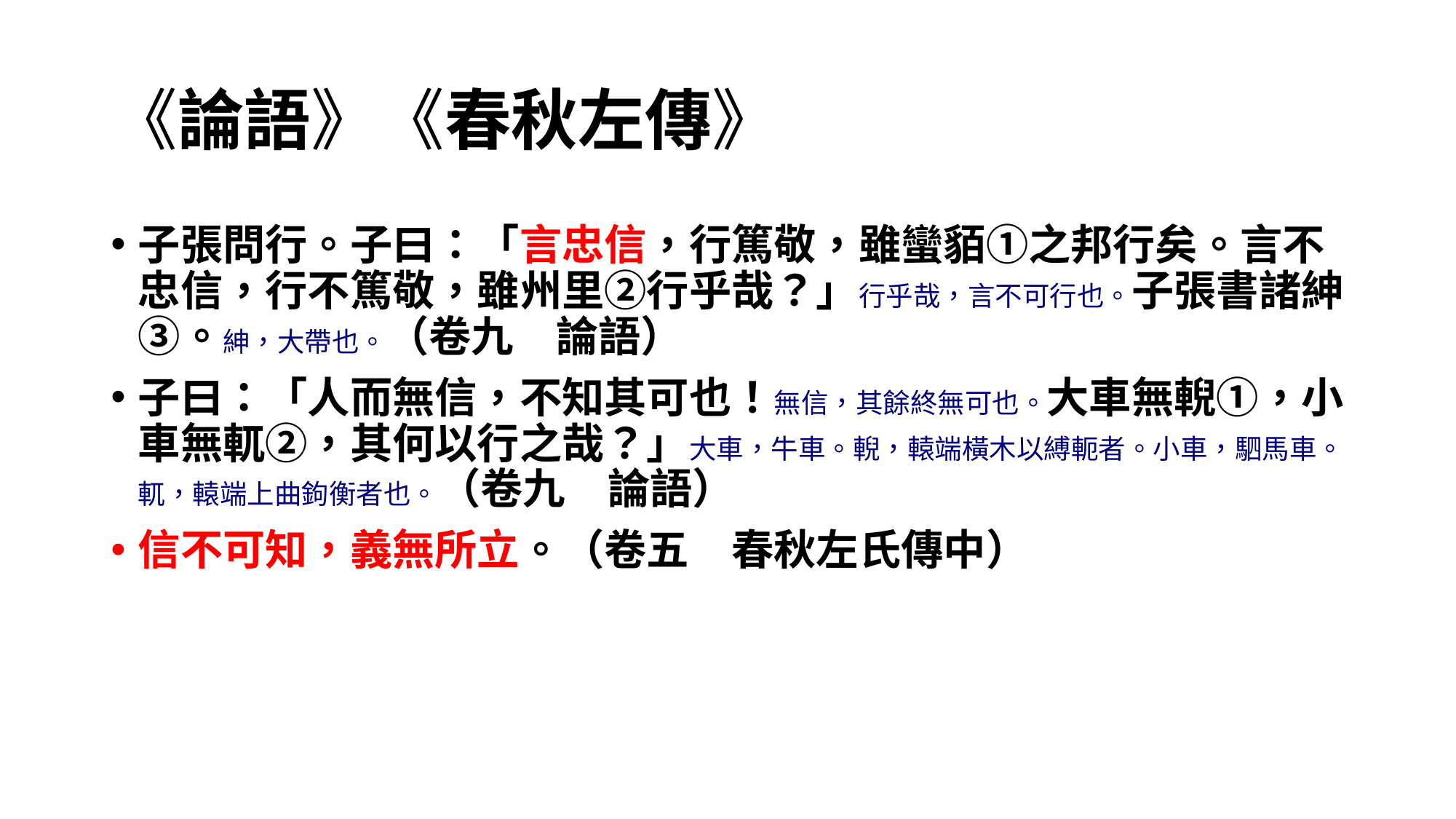

# 《論語》《春秋左傳》
子張問行。子曰：「言忠信，行篤敬，雖蠻貊①之邦行矣。言不忠信，行不篤敬，雖州里②行乎哉？」行乎哉，言不可行也。子張書諸紳③。紳，大帶也。（卷九　論語）
子曰：「人而無信，不知其可也！無信，其餘終無可也。大車無輗①，小車無軏②，其何以行之哉？」大車，牛車。輗，轅端橫木以縛軛者。小車，駟馬車。軏，轅端上曲鉤衡者也。（卷九　論語）
信不可知，義無所立。（卷五　春秋左氏傳中）